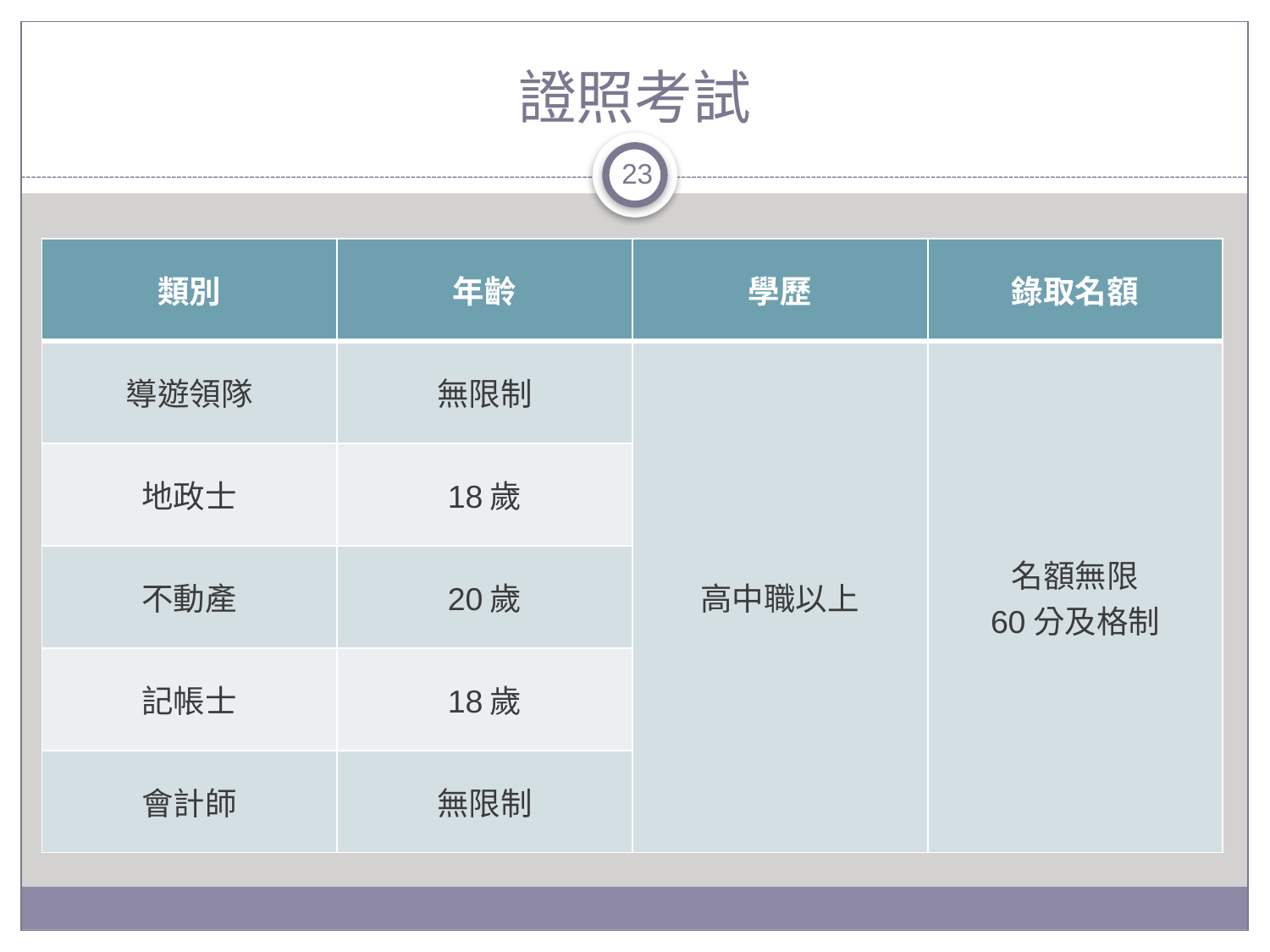

# 證照考試
23
| 類別 | 年齡 | 學歷 | 錄取名額 |
| --- | --- | --- | --- |
| 導遊領隊 | 無限制 | 高中職以上 | 名額無限 60分及格制 |
| 地政士 | 18歲 |  |  |
| 不動產 | 20歲 |  |  |
| 記帳士 | 18歲 |  |  |
| 會計師 | 無限制 |  |  |